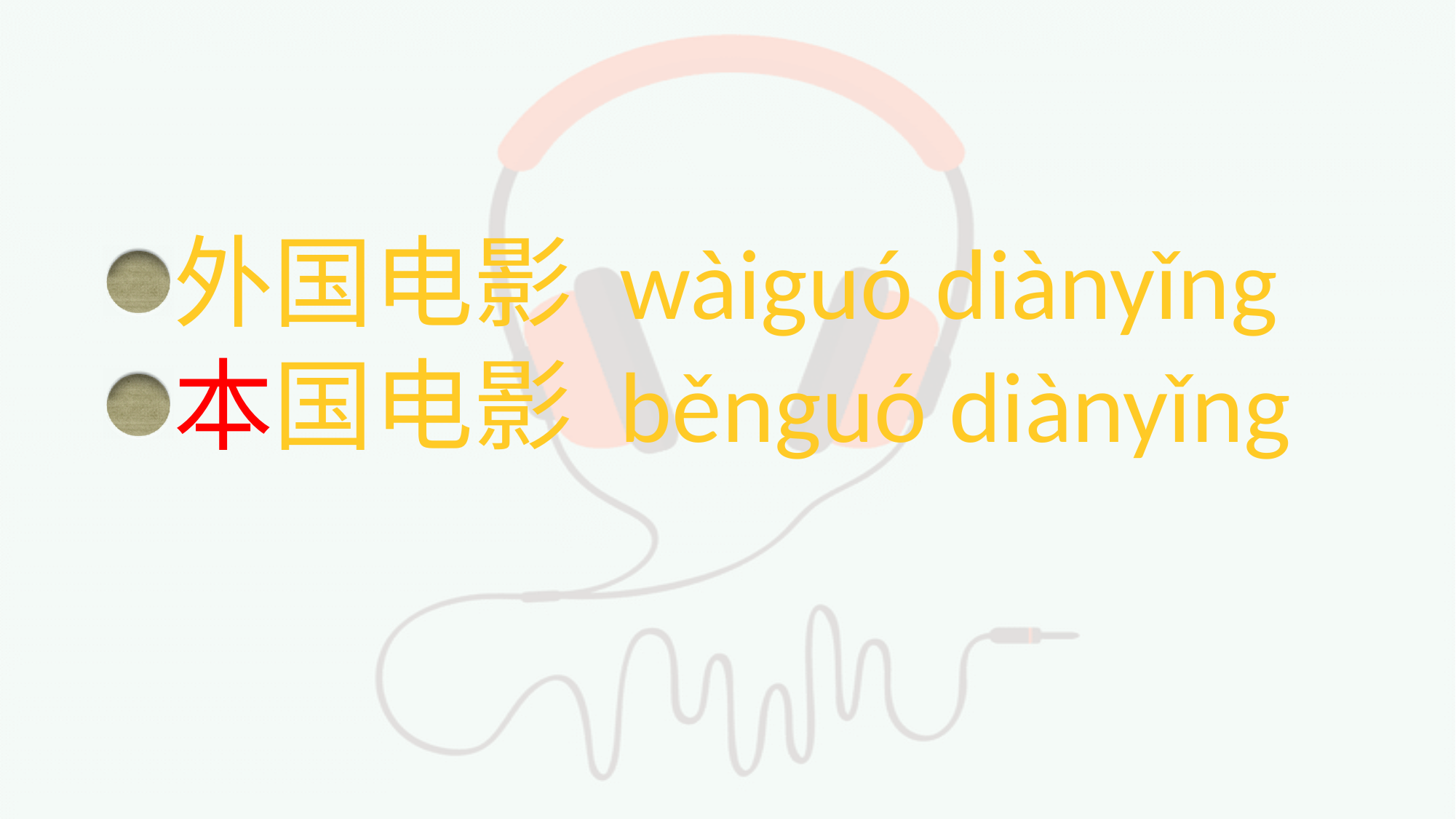

#
外国电影 wàiguó diànyǐng
本国电影 běnguó diànyǐng